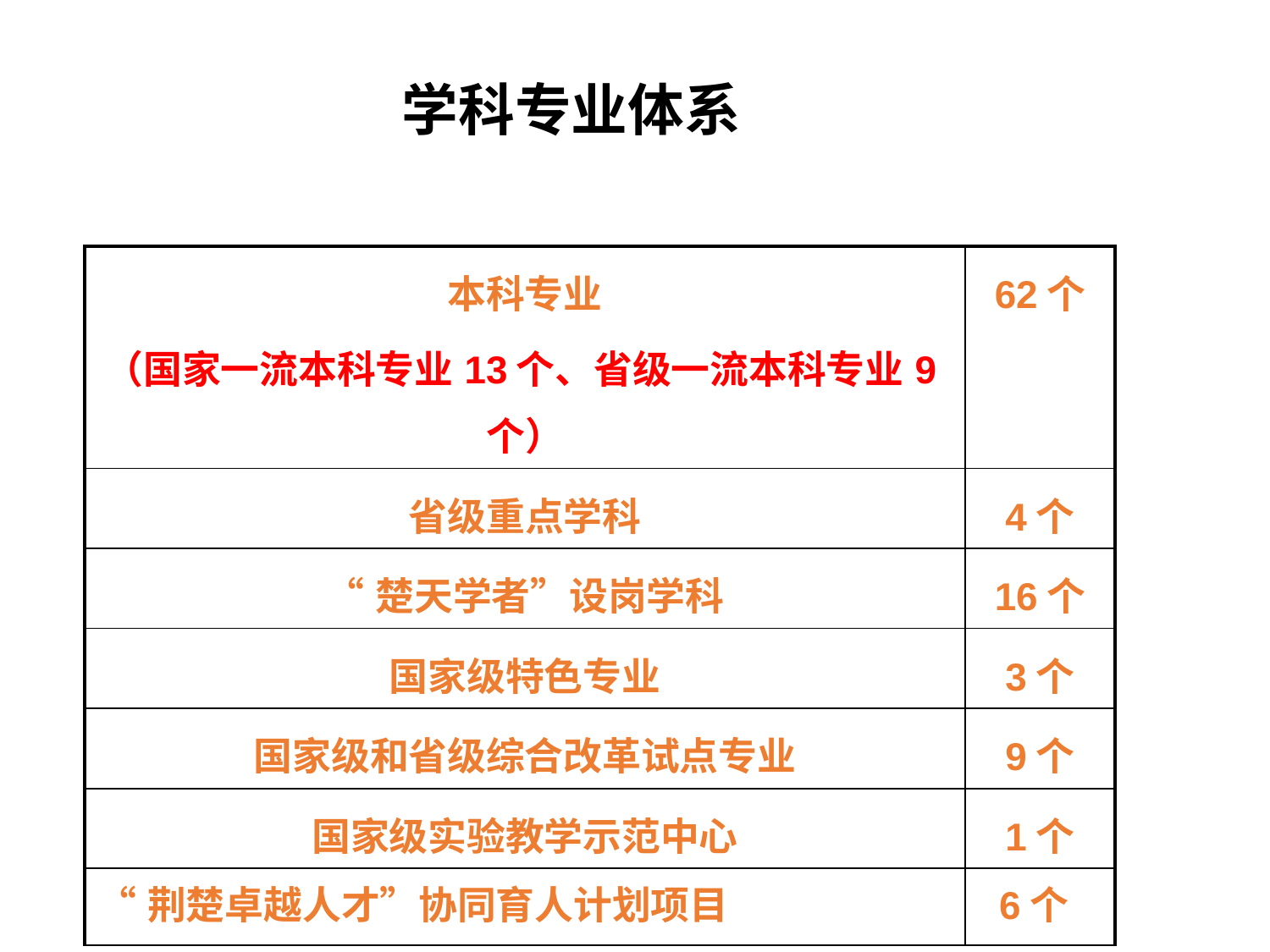

学科专业体系
| 本科专业 （国家一流本科专业13个、省级一流本科专业9个） | 62个 |
| --- | --- |
| 省级重点学科 | 4个 |
| “楚天学者”设岗学科 | 16个 |
| 国家级特色专业 | 3个 |
| 国家级和省级综合改革试点专业 | 9个 |
| 国家级实验教学示范中心 | 1个 |
| “荆楚卓越人才”协同育人计划项目 | 6个 |